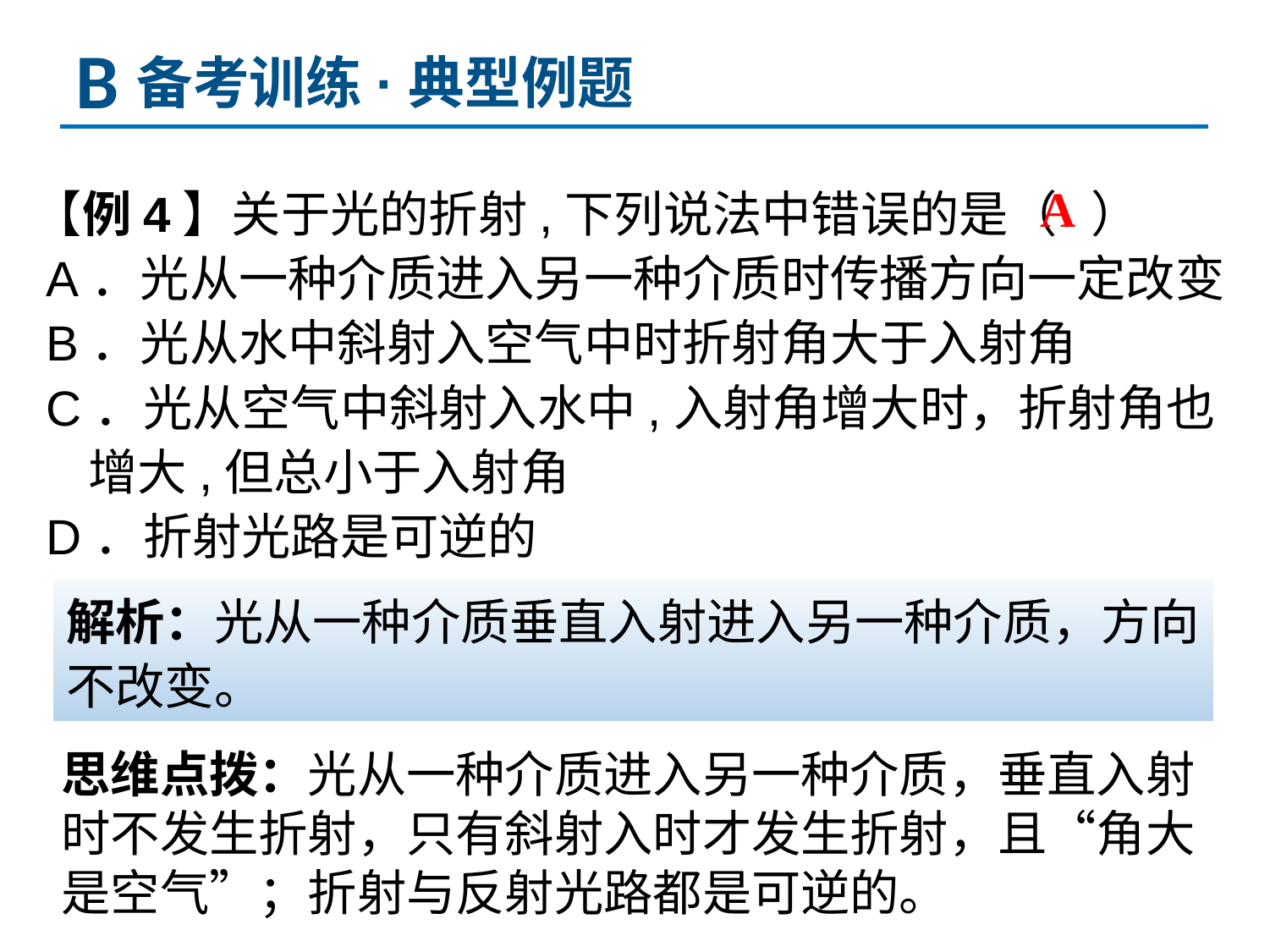

B
备考训练·典型例题
A
【例4】关于光的折射,下列说法中错误的是（   ）
 A．光从一种介质进入另一种介质时传播方向一定改变
 B．光从水中斜射入空气中时折射角大于入射角
 C．光从空气中斜射入水中,入射角增大时，折射角也
    增大,但总小于入射角
 D．折射光路是可逆的
解析：光从一种介质垂直入射进入另一种介质，方向不改变。
思维点拨：光从一种介质进入另一种介质，垂直入射时不发生折射，只有斜射入时才发生折射，且“角大是空气”；折射与反射光路都是可逆的。